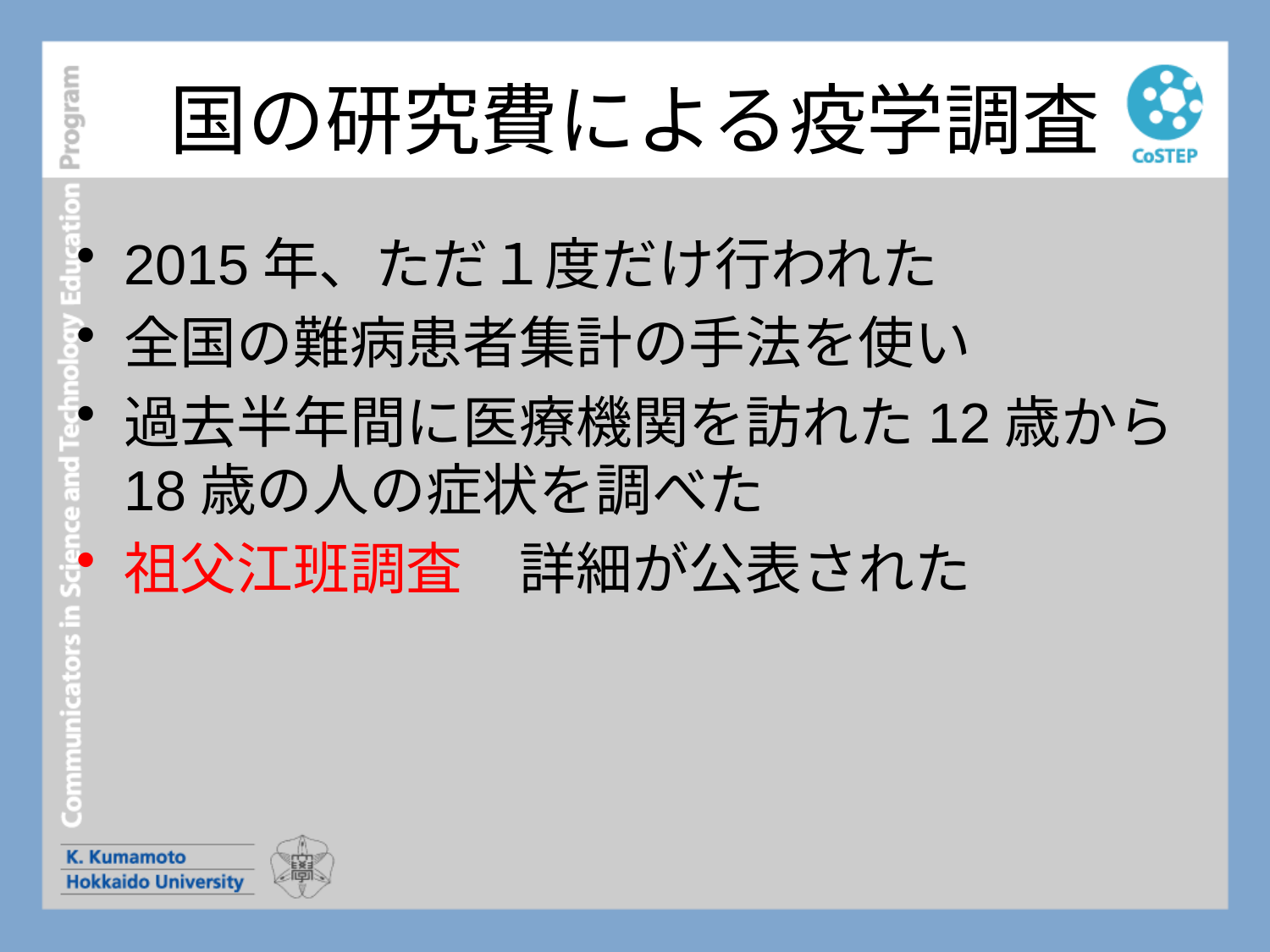

# 国の研究費による疫学調査
2015年、ただ１度だけ行われた
全国の難病患者集計の手法を使い
過去半年間に医療機関を訪れた12歳から18歳の人の症状を調べた
祖父江班調査　詳細が公表された